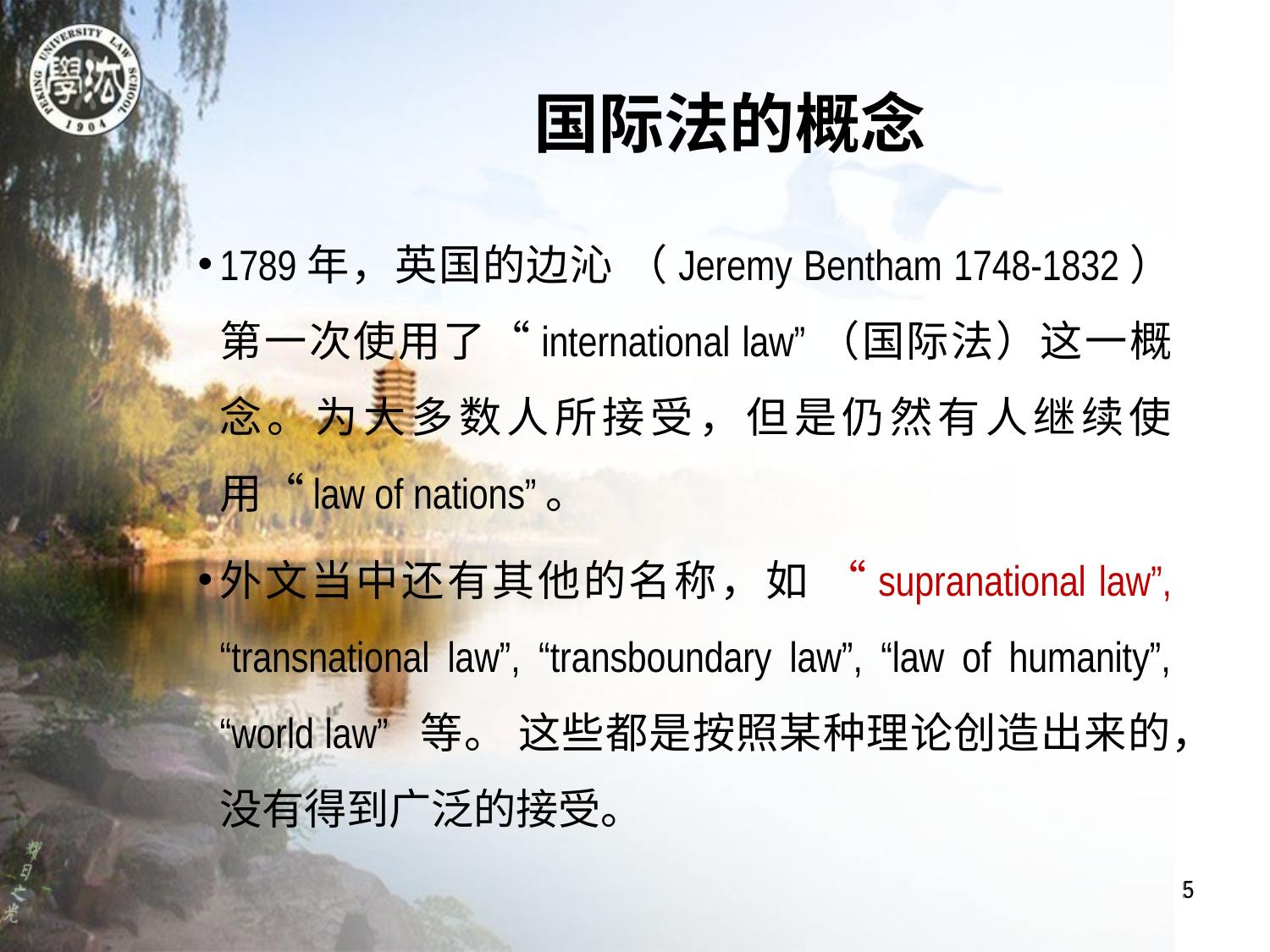

国际法的概念
1789年，英国的边沁 （Jeremy Bentham 1748-1832）第一次使用了“international law”（国际法）这一概念。为大多数人所接受，但是仍然有人继续使用“law of nations”。
外文当中还有其他的名称，如 “supranational law”, “transnational law”, “transboundary law”, “law of humanity”, “world law”  等。 这些都是按照某种理论创造出来的，没有得到广泛的接受。
5
5